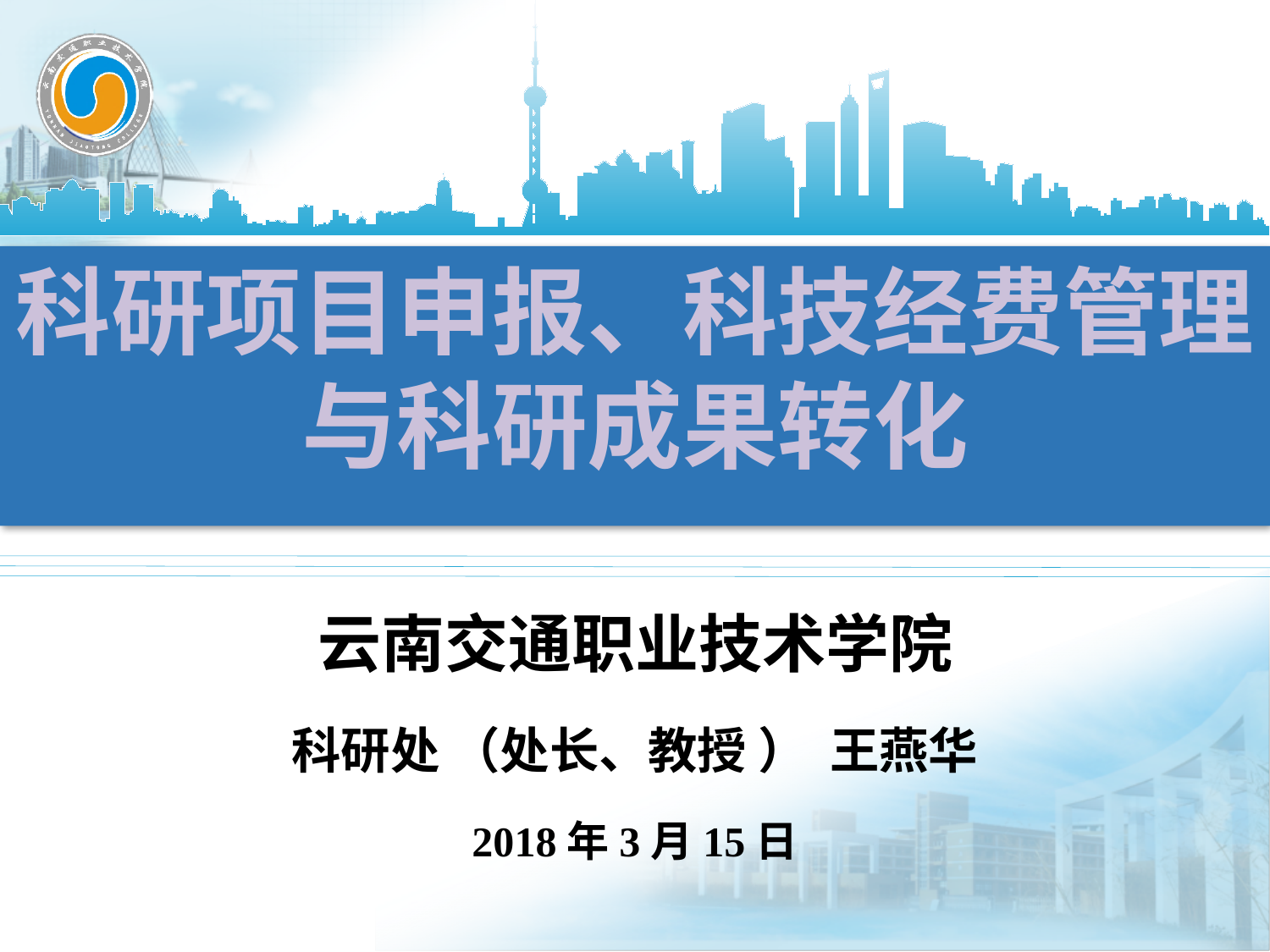

科研项目申报、科技经费管理与科研成果转化

云南交通职业技术学院
科研处 （处长、教授 ）  王燕华
2018年3月15日